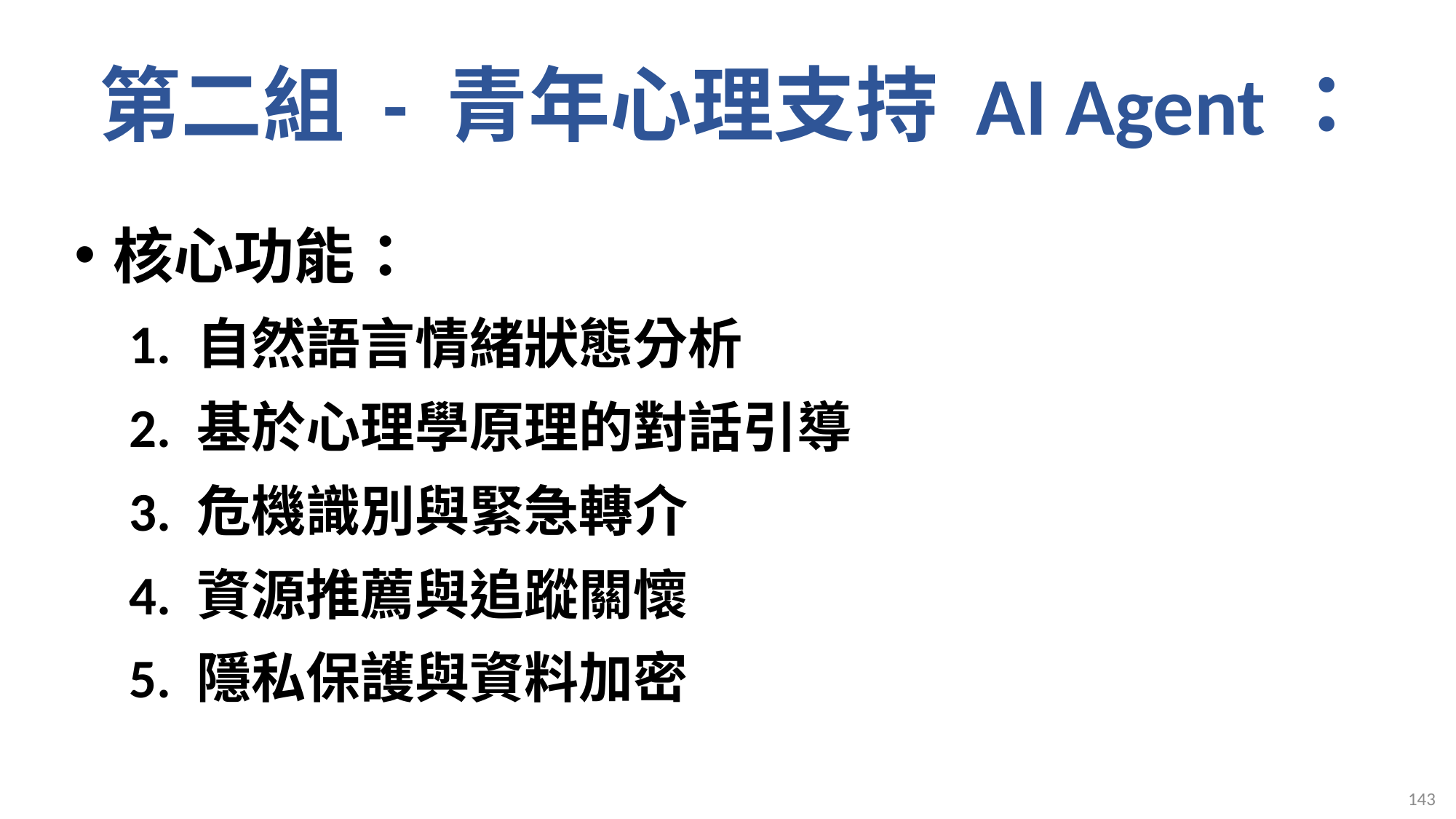

# 第二組 - 青年心理支持 AI Agent：
核心功能：
1. 自然語言情緒狀態分析
2. 基於心理學原理的對話引導
3. 危機識別與緊急轉介
4. 資源推薦與追蹤關懷
5. 隱私保護與資料加密

143